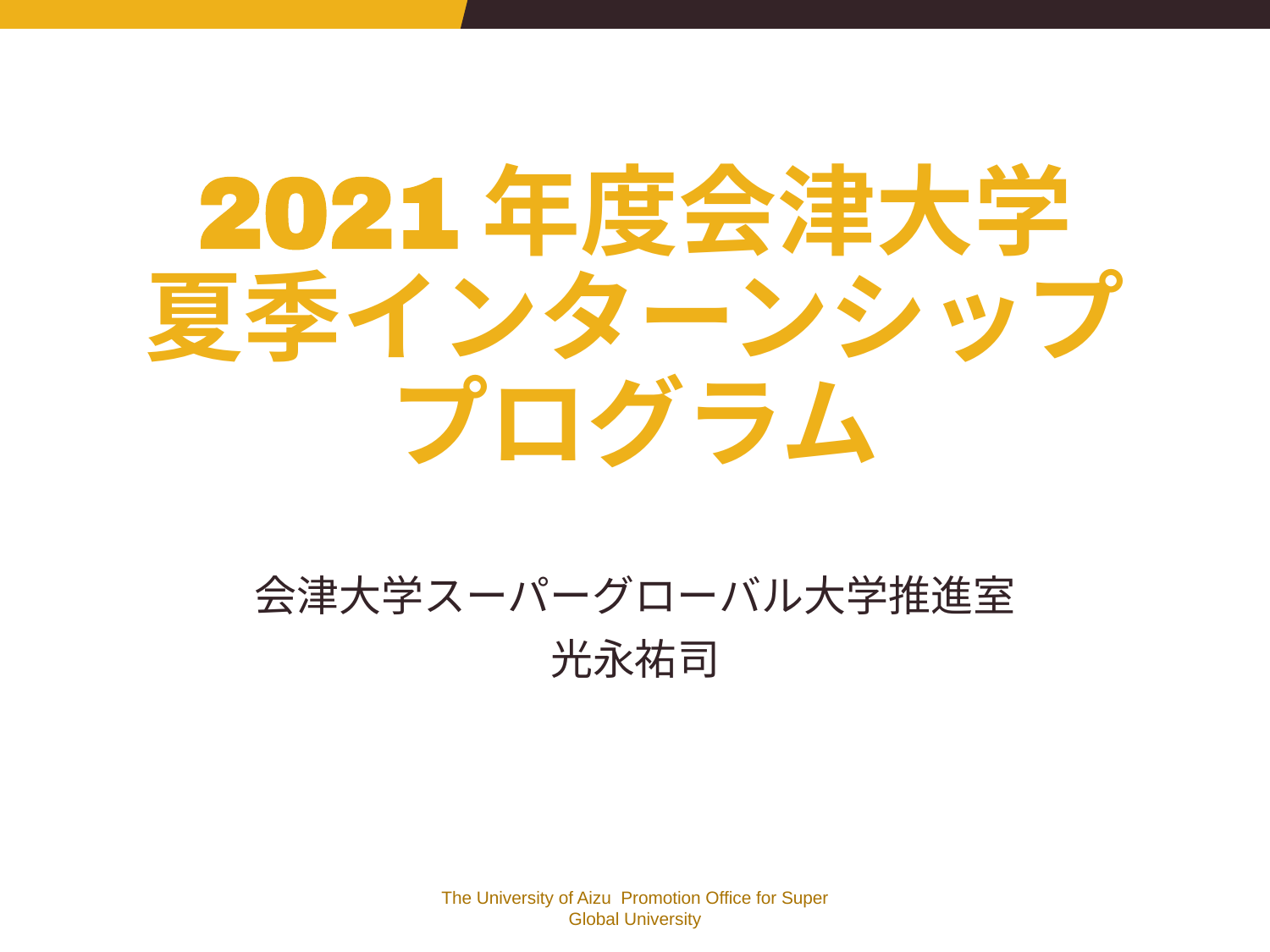

# 2021年度会津大学 夏季インターンシップ プログラム

会津大学スーパーグローバル大学推進室
光永祐司
The University of Aizu  Promotion Office for Super Global University